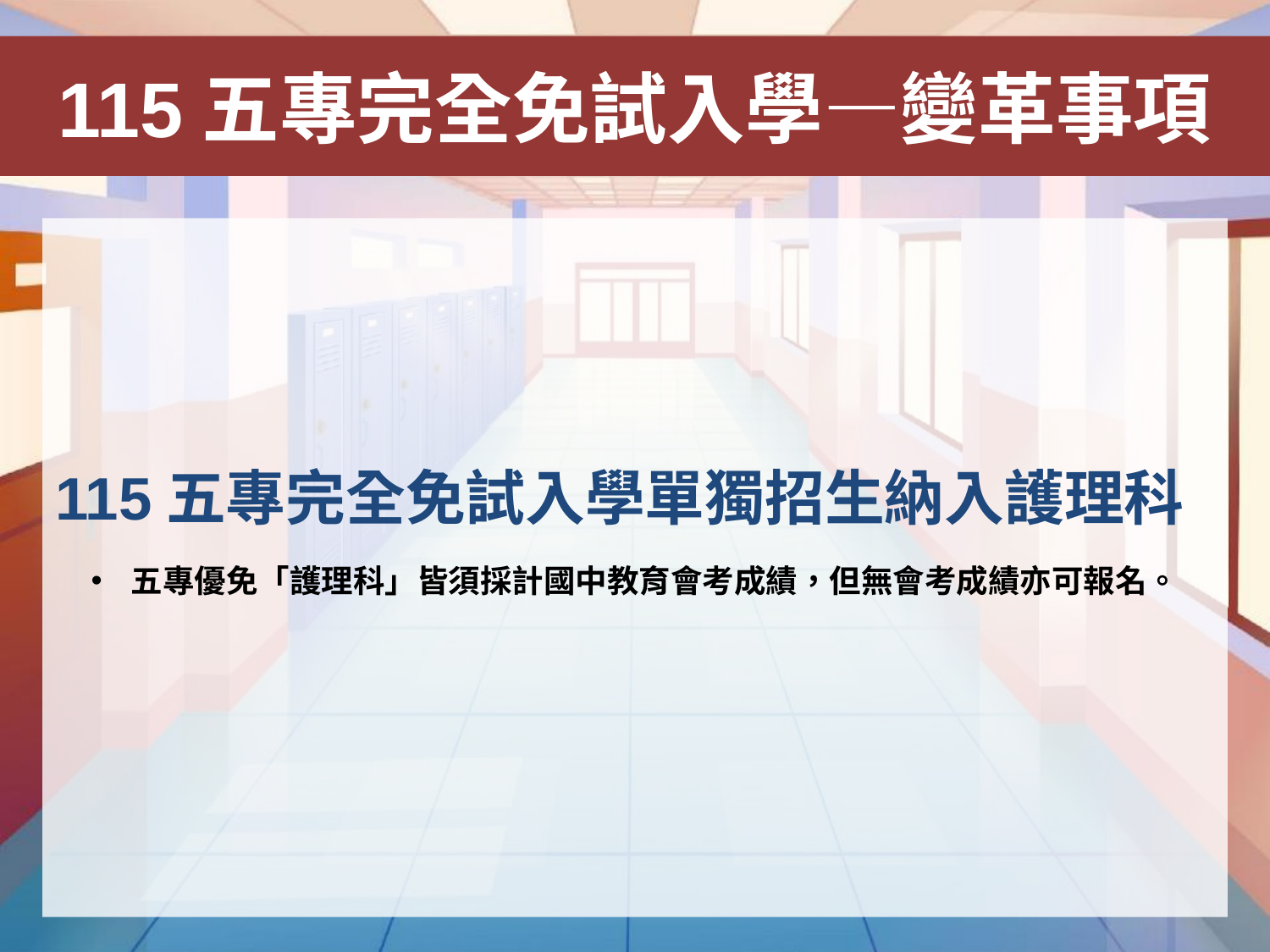

115五專完全免試入學​—​變革事項
115五專完全免試入學單獨招生納入護理科

五專優免「護理科」皆須採計國中教育會考成績，但無會考成績亦可報名。